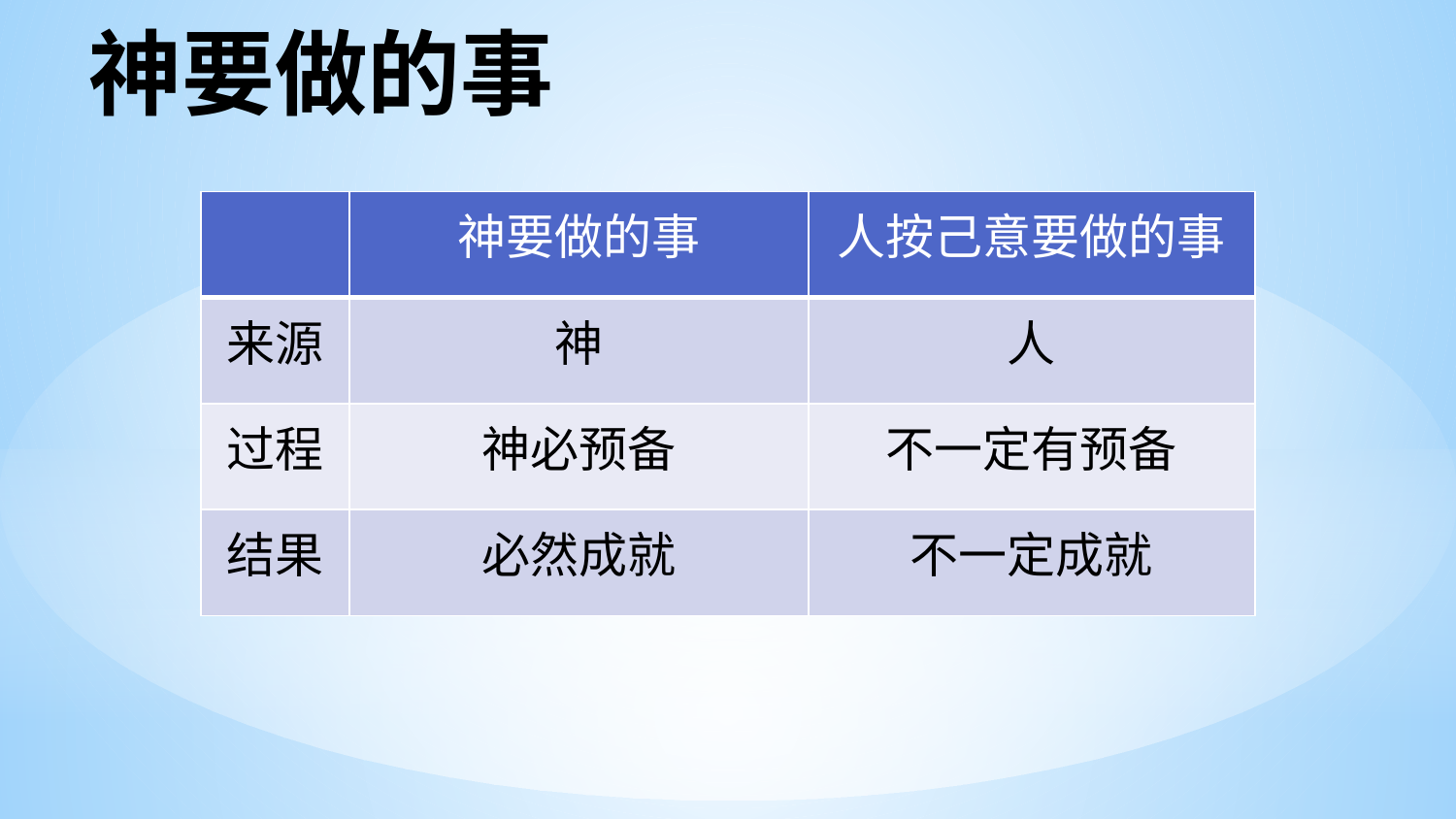

# 神要做的事
|  | 神要做的事 | 人按己意要做的事 |
| --- | --- | --- |
| 来源 | 神 | 人 |
| 过程 | 神必预备 | 不一定有预备 |
| 结果 | 必然成就 | 不一定成就 |